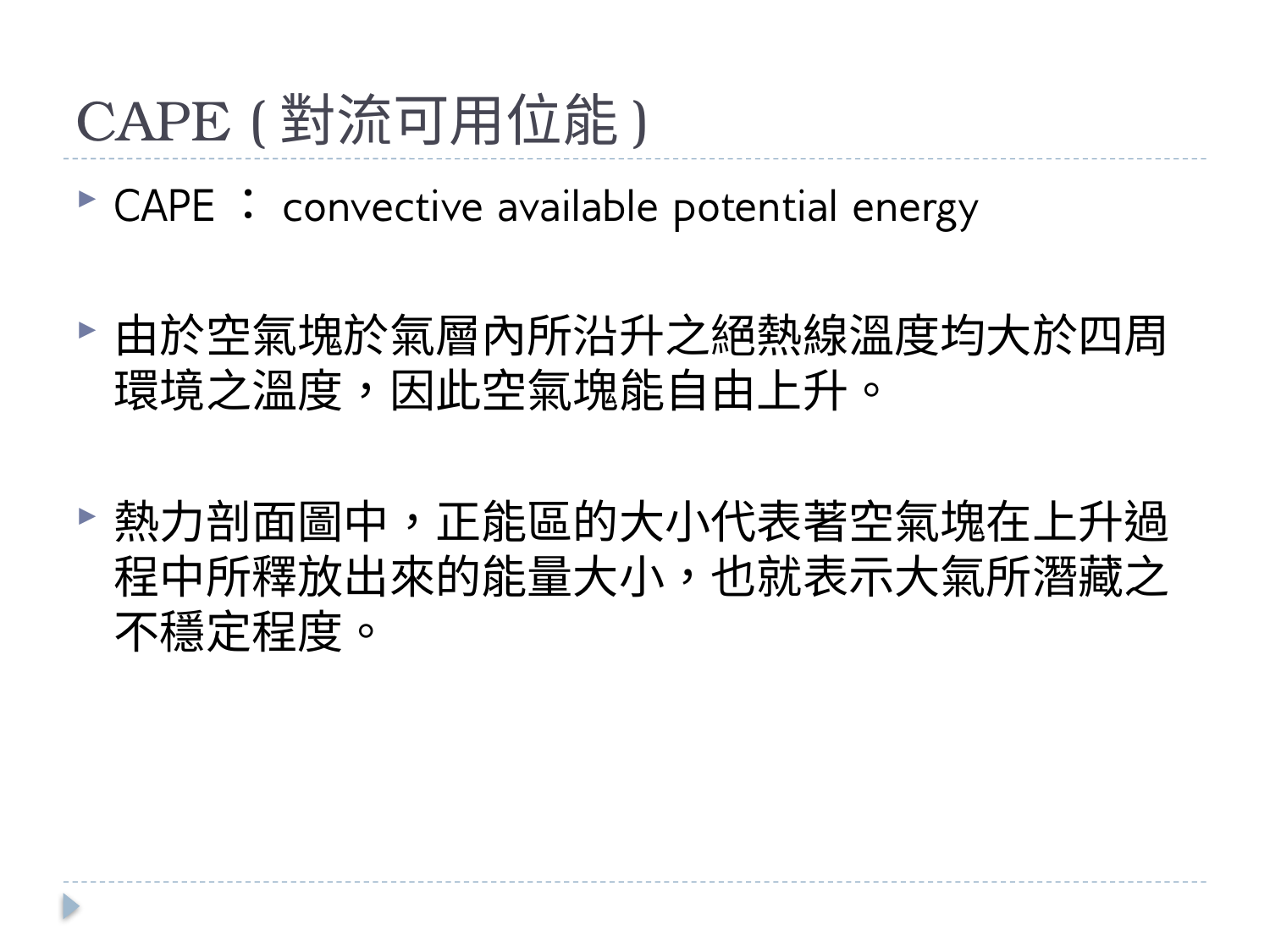

# CAPE (對流可用位能)
CAPE：convective available potential energy

由於空氣塊於氣層內所沿升之絕熱線溫度均大於四周環境之溫度，因此空氣塊能自由上升。

熱力剖面圖中，正能區的大小代表著空氣塊在上升過程中所釋放出來的能量大小，也就表示大氣所潛藏之不穩定程度。